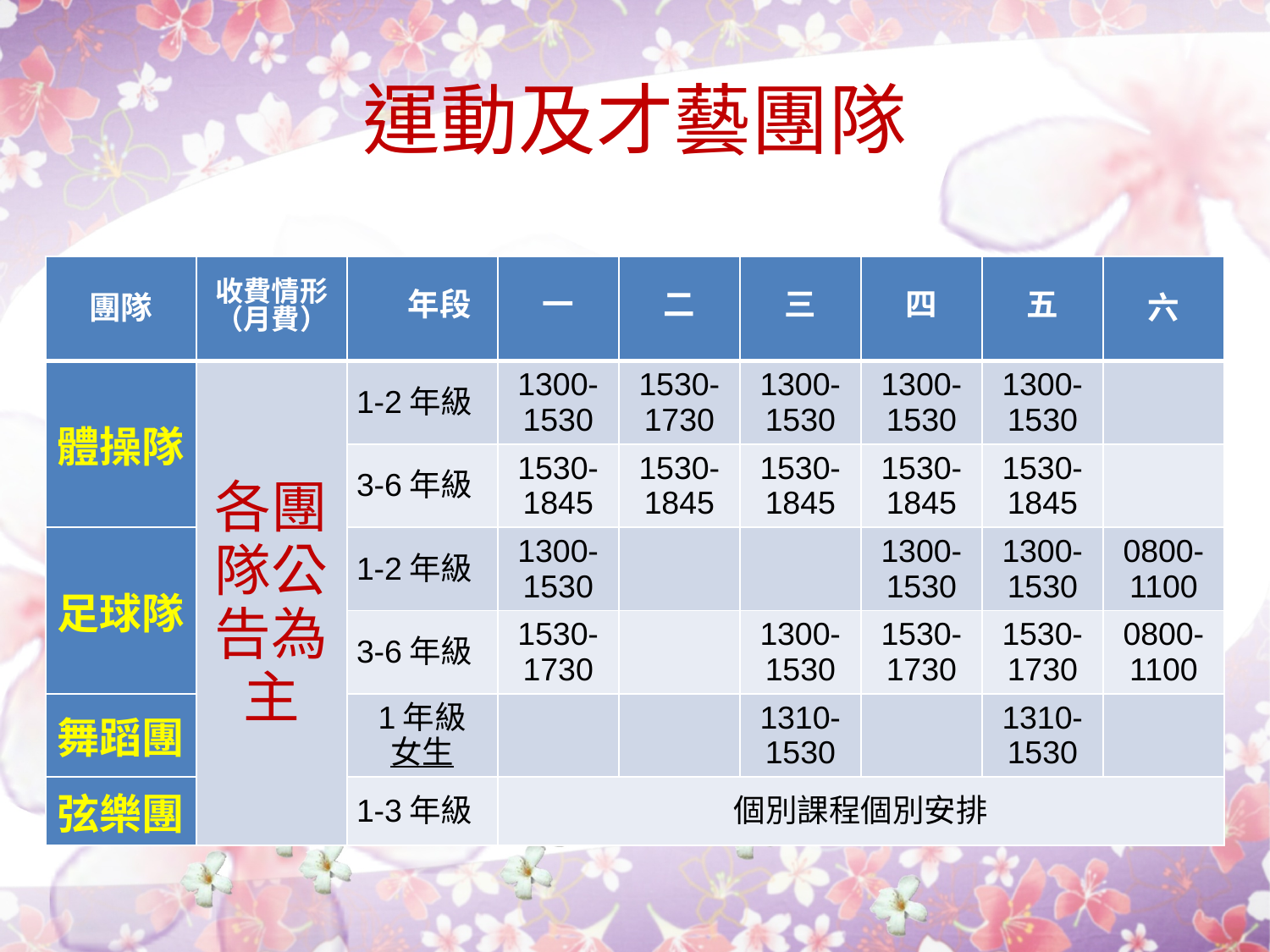

# 運動及才藝團隊
| 團隊 | 收費情形 （月費） | 年段 | 一 | 二 | 三 | 四 | 五 | 六 |
| --- | --- | --- | --- | --- | --- | --- | --- | --- |
| 體操隊 | 各團隊公告為主 | 1-2年級 | 1300-1530 | 1530-1730 | 1300-1530 | 1300-1530 | 1300-1530 |  |
|  |  | 3-6年級 | 1530-1845 | 1530-1845 | 1530-1845 | 1530-1845 | 1530-1845 |  |
| 足球隊 |  | 1-2年級 | 1300-1530 |  |  | 1300-1530 | 1300-1530 | 0800-1100 |
|  |  | 3-6年級 | 1530-1730 |  | 1300-1530 | 1530-1730 | 1530-1730 | 0800-1100 |
| 舞蹈團 |  | 1年級 女生 |  |  | 1310-1530 |  | 1310-1530 |  |
| 弦樂團 |  | 1-3年級 | 個別課程個別安排 |  |  |  |  |  |